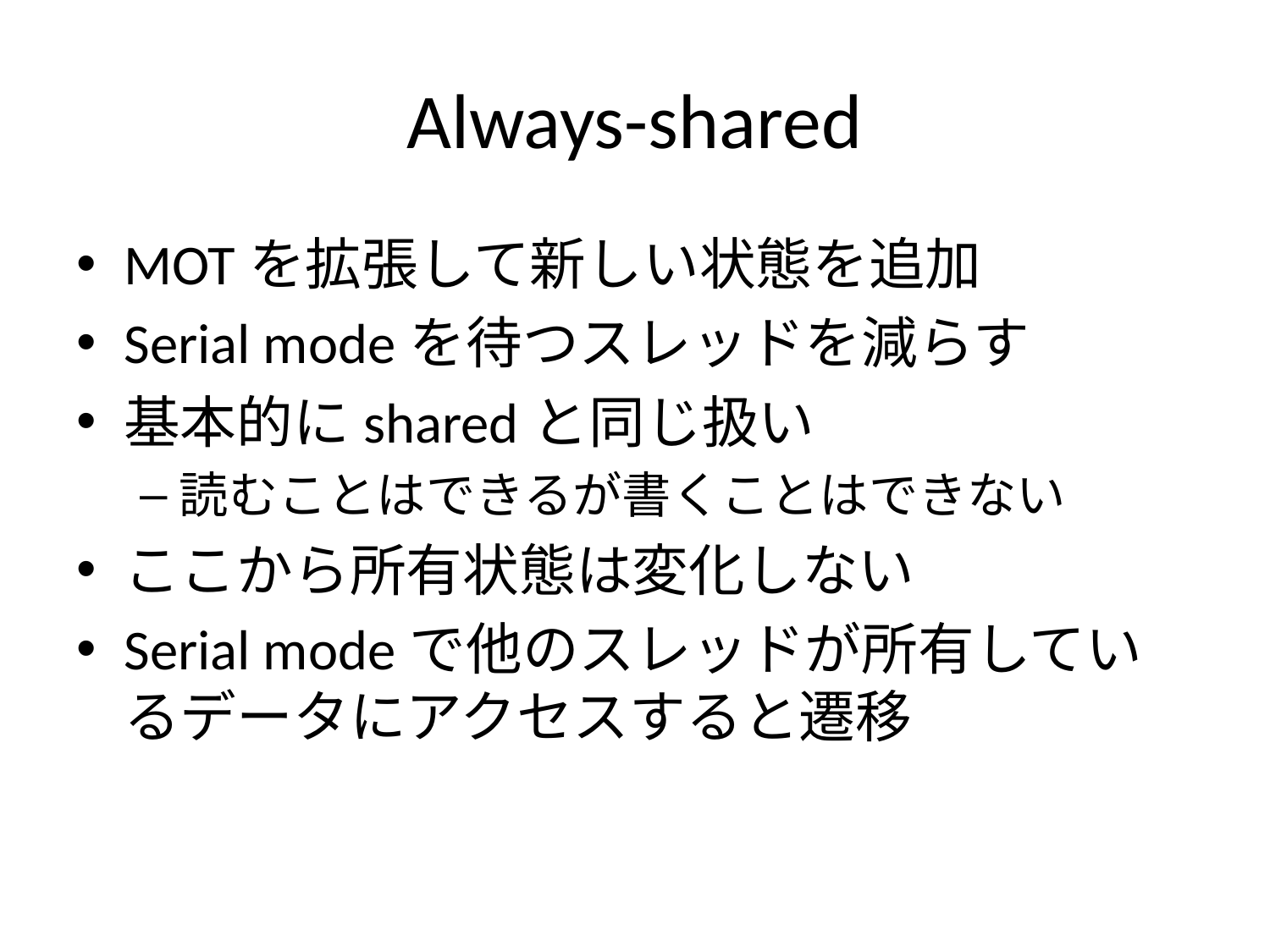

# Always-shared
MOTを拡張して新しい状態を追加
Serial modeを待つスレッドを減らす
基本的にsharedと同じ扱い
読むことはできるが書くことはできない
ここから所有状態は変化しない
Serial modeで他のスレッドが所有しているデータにアクセスすると遷移